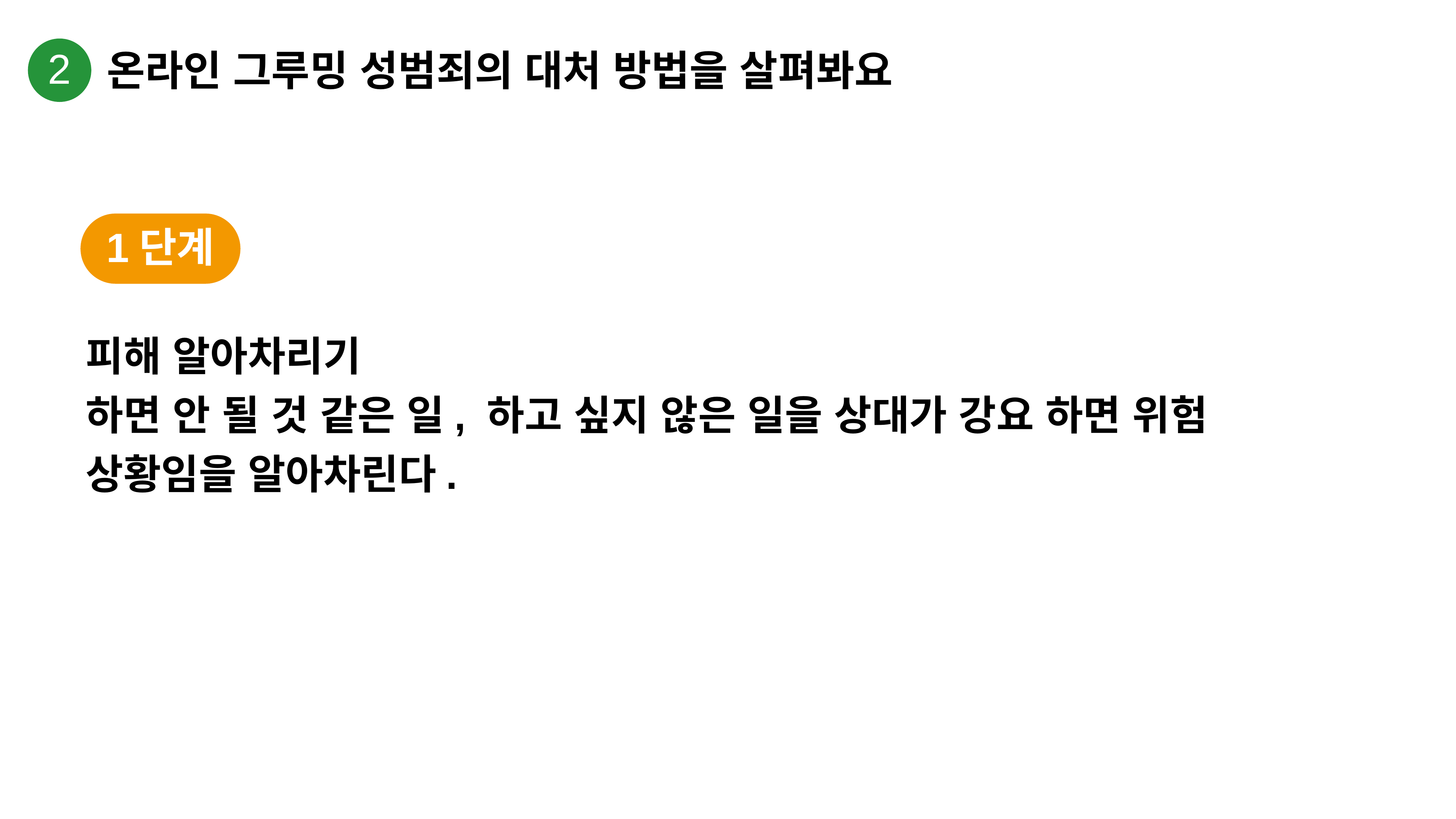

2
온라인 그루밍 성범죄의 대처 방법을 살펴봐요

1단계
피해 알아차리기
하면 안 될 것 같은 일, 하고 싶지 않은 일을 상대가 강요 하면 위험 상황임을 알아차린다.